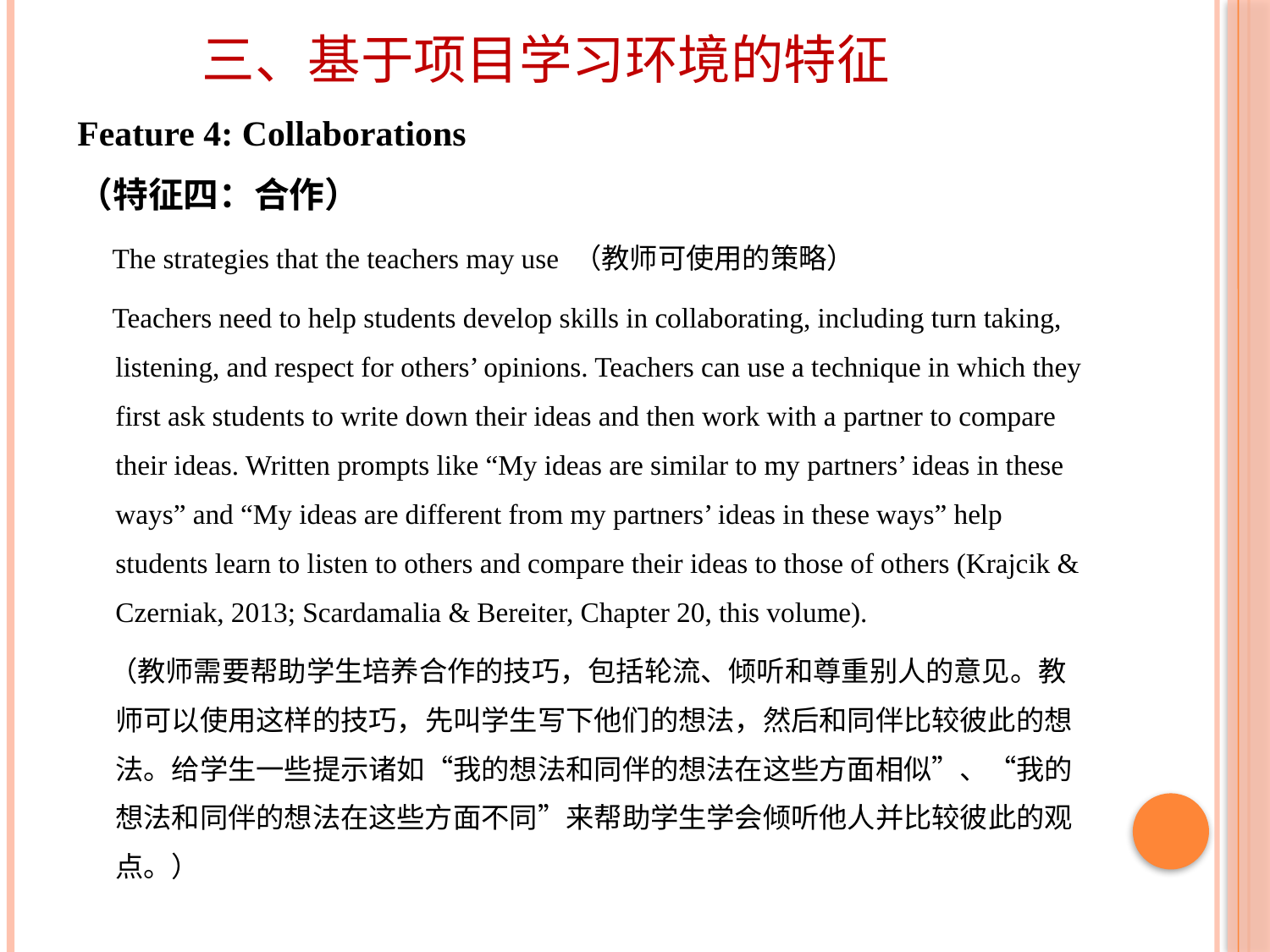

# 三、基于项目学习环境的特征
Feature 4: Collaborations
（特征四：合作）
     The strategies that the teachers may use （教师可使用的策略）
     Teachers need to help students develop skills in collaborating, including turn taking, listening, and respect for others’ opinions. Teachers can use a technique in which they first ask students to write down their ideas and then work with a partner to compare their ideas. Written prompts like “My ideas are similar to my partners’ ideas in these ways” and “My ideas are different from my partners’ ideas in these ways” help students learn to listen to others and compare their ideas to those of others (Krajcik & Czerniak, 2013; Scardamalia & Bereiter, Chapter 20, this volume).
    （教师需要帮助学生培养合作的技巧，包括轮流、倾听和尊重别人的意见。教师可以使用这样的技巧，先叫学生写下他们的想法，然后和同伴比较彼此的想法。给学生一些提示诸如“我的想法和同伴的想法在这些方面相似”、“我的想法和同伴的想法在这些方面不同”来帮助学生学会倾听他人并比较彼此的观点。）